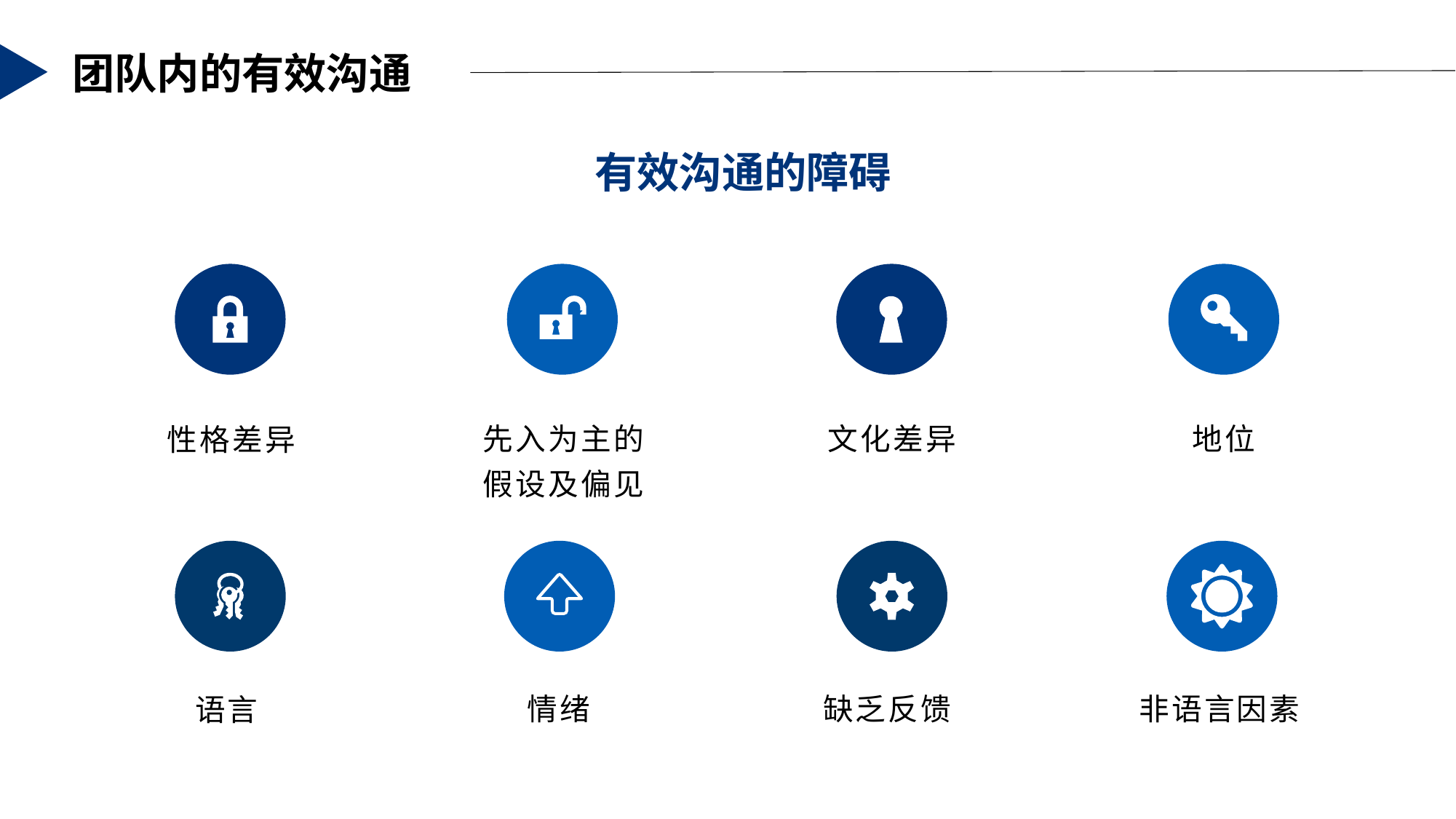

有效沟通的障碍

先入为主的
假设及偏见
文化差异
地位
性格差异

情绪
缺乏反馈
非语言因素
语言